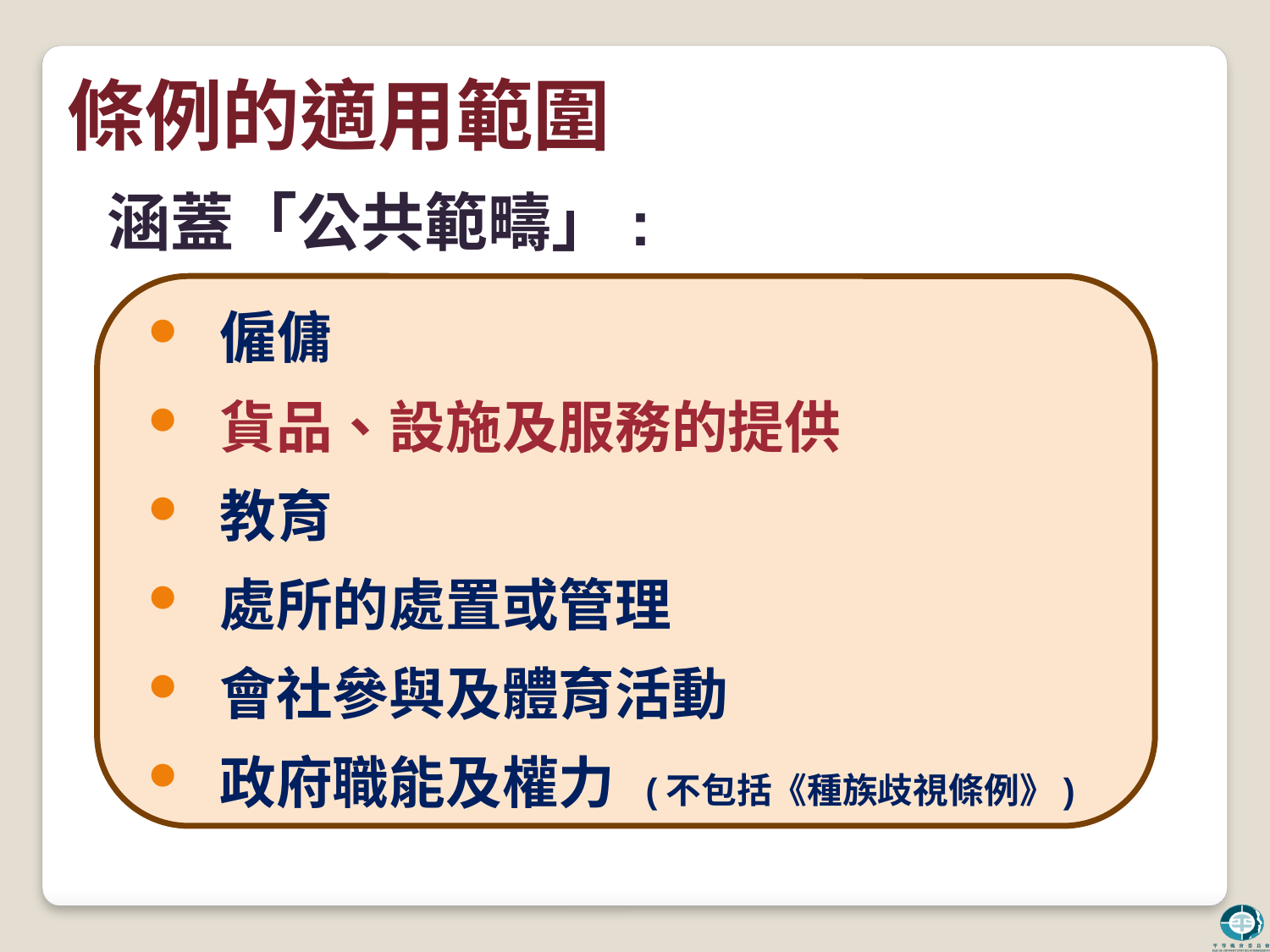

# 條例的適用範圍
涵蓋「公共範疇」:

僱傭
貨品、設施及服務的提供
教育
處所的處置或管理
會社參與及體育活動
政府職能及權力  (不包括《種族歧視條例》)